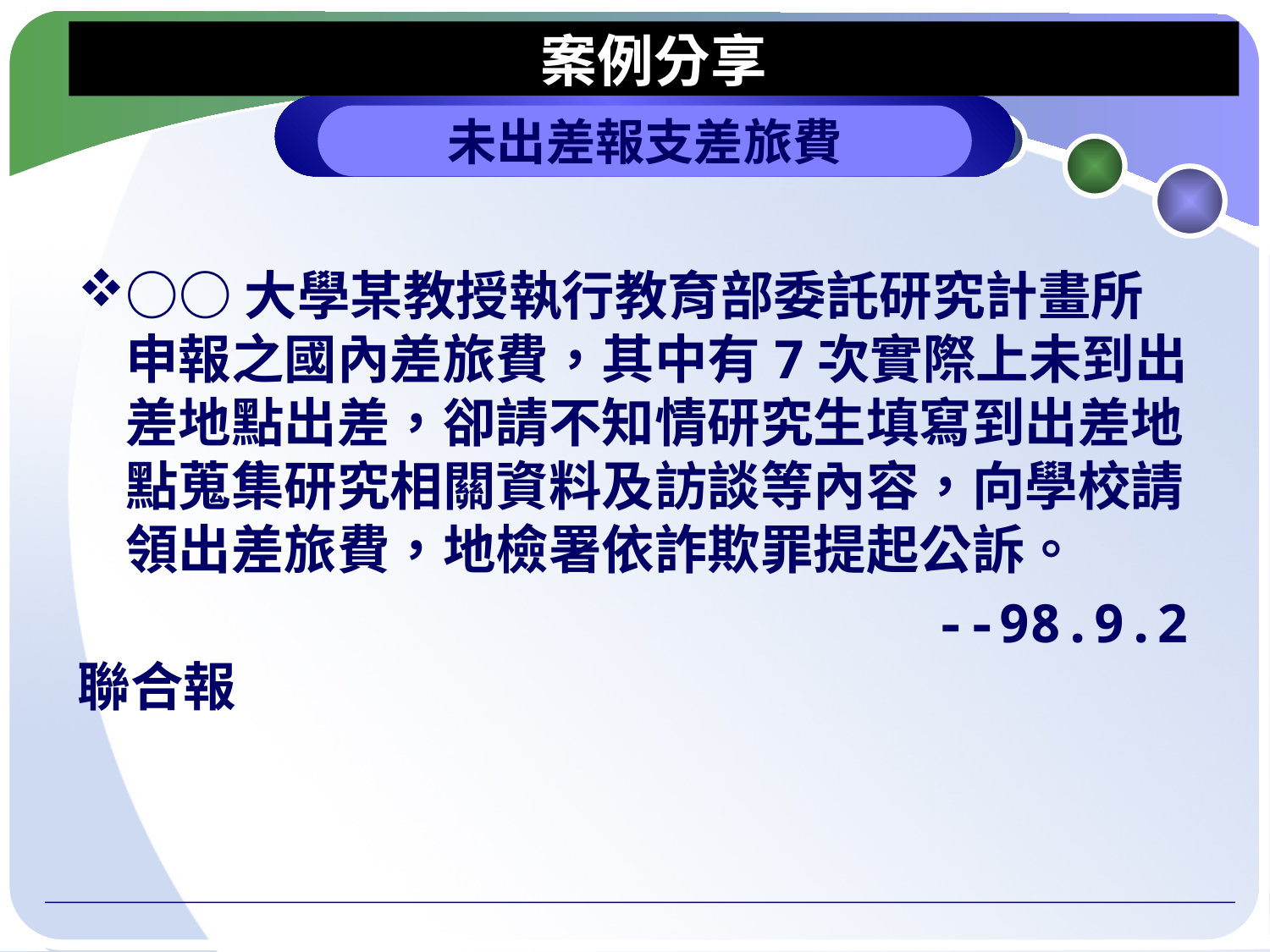

# 案例分享
案例分享

未出差報支差旅費
○○大學某教授執行教育部委託研究計畫所申報之國內差旅費，其中有7次實際上未到出差地點出差，卻請不知情研究生填寫到出差地點蒐集研究相關資料及訪談等內容，向學校請領出差旅費，地檢署依詐欺罪提起公訴。
                           --98.9.2聯合報